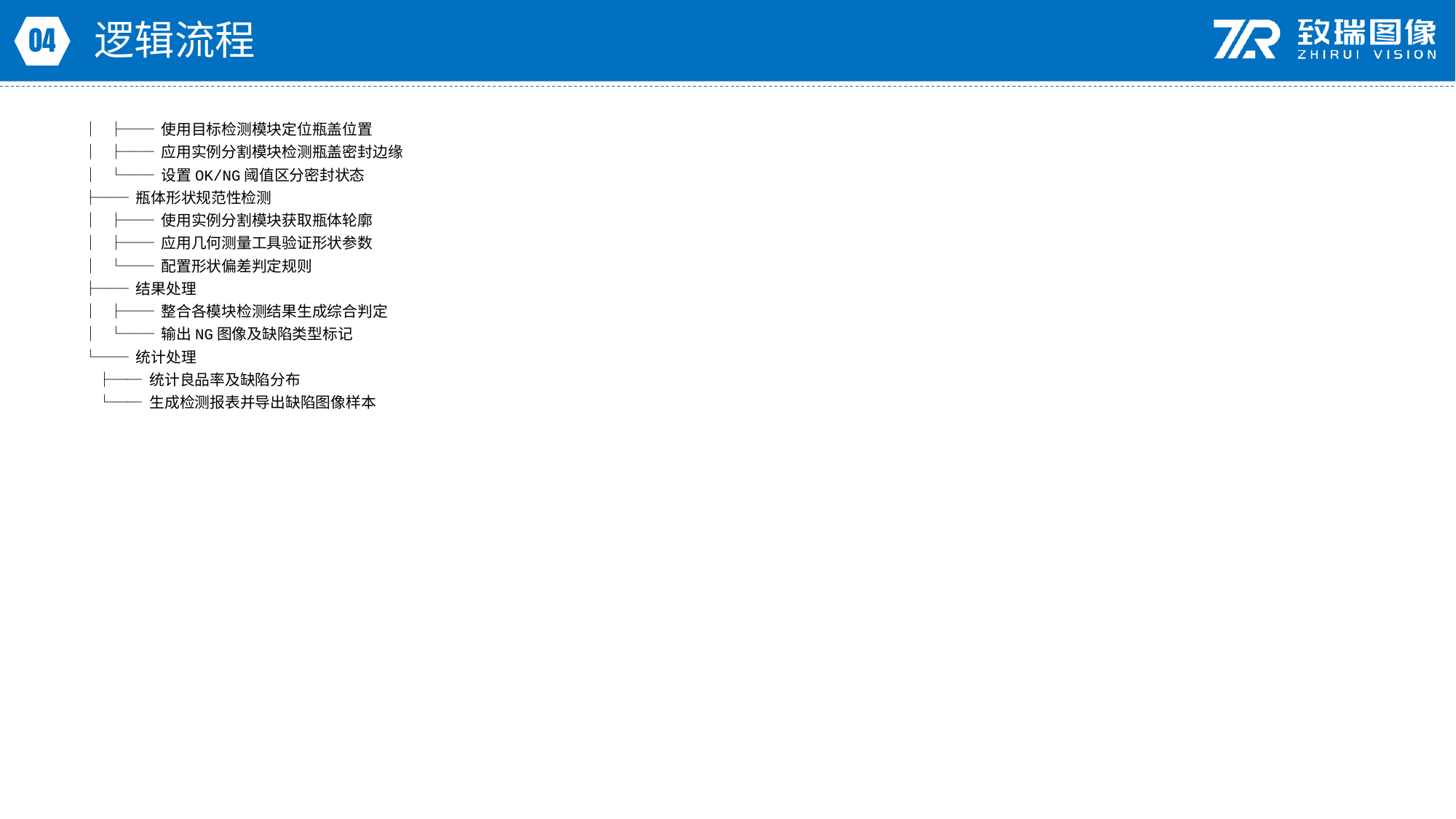

逻辑流程
04

│   ├── 使用目标检测模块定位瓶盖位置
│   ├── 应用实例分割模块检测瓶盖密封边缘
│   └── 设置OK/NG阈值区分密封状态
├── 瓶体形状规范性检测
│   ├── 使用实例分割模块获取瓶体轮廓
│   ├── 应用几何测量工具验证形状参数
│   └── 配置形状偏差判定规则
├── 结果处理
│   ├── 整合各模块检测结果生成综合判定
│   └── 输出NG图像及缺陷类型标记
└── 统计处理
    ├── 统计良品率及缺陷分布
    └── 生成检测报表并导出缺陷图像样本